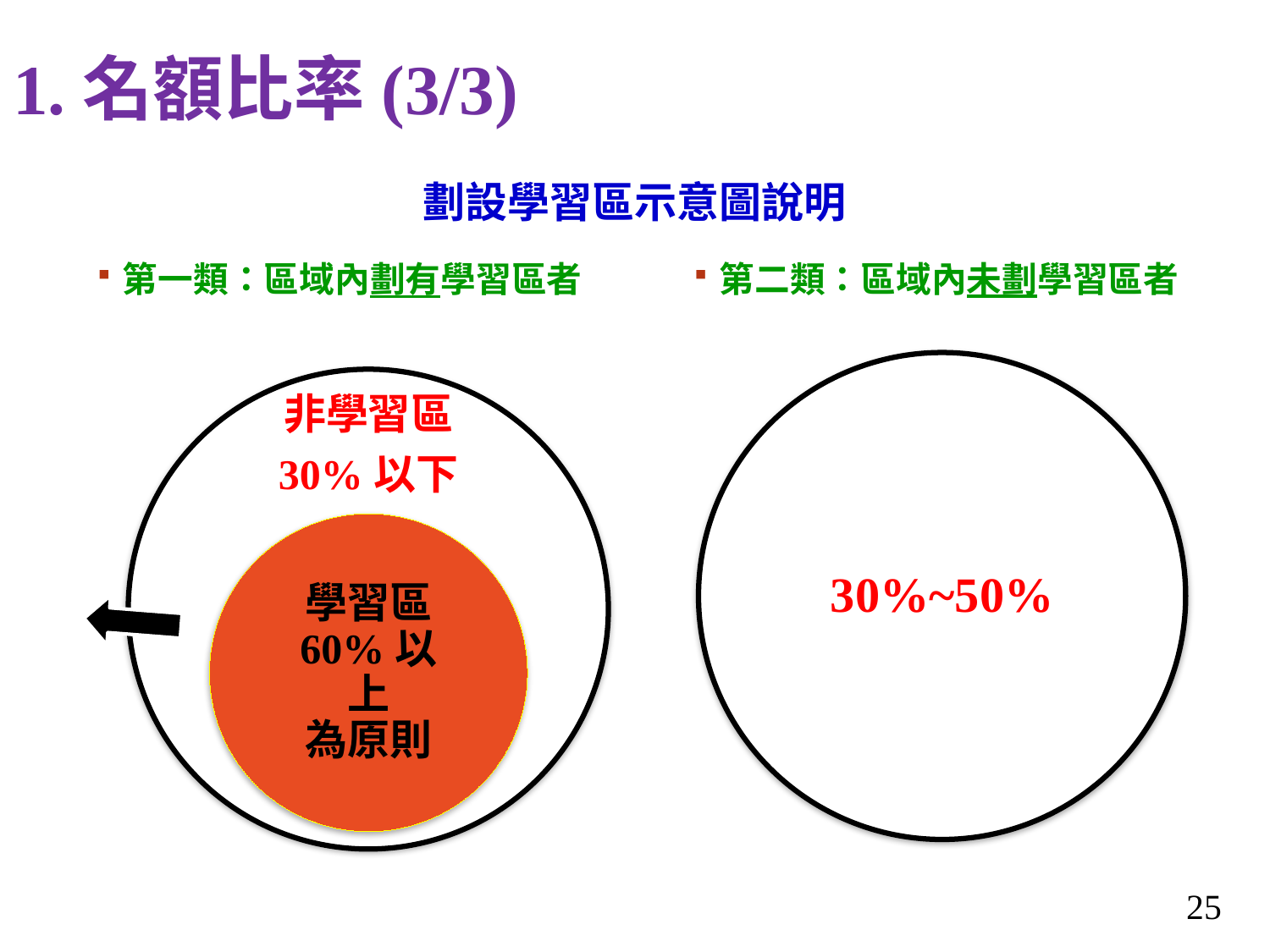

# 1.名額比率(3/3)
劃設學習區示意圖說明
第二類：區域內未劃學習區者
第一類：區域內劃有學習區者
非學習區
30%以下
學習區
60%以上
為原則

30%~50%
25